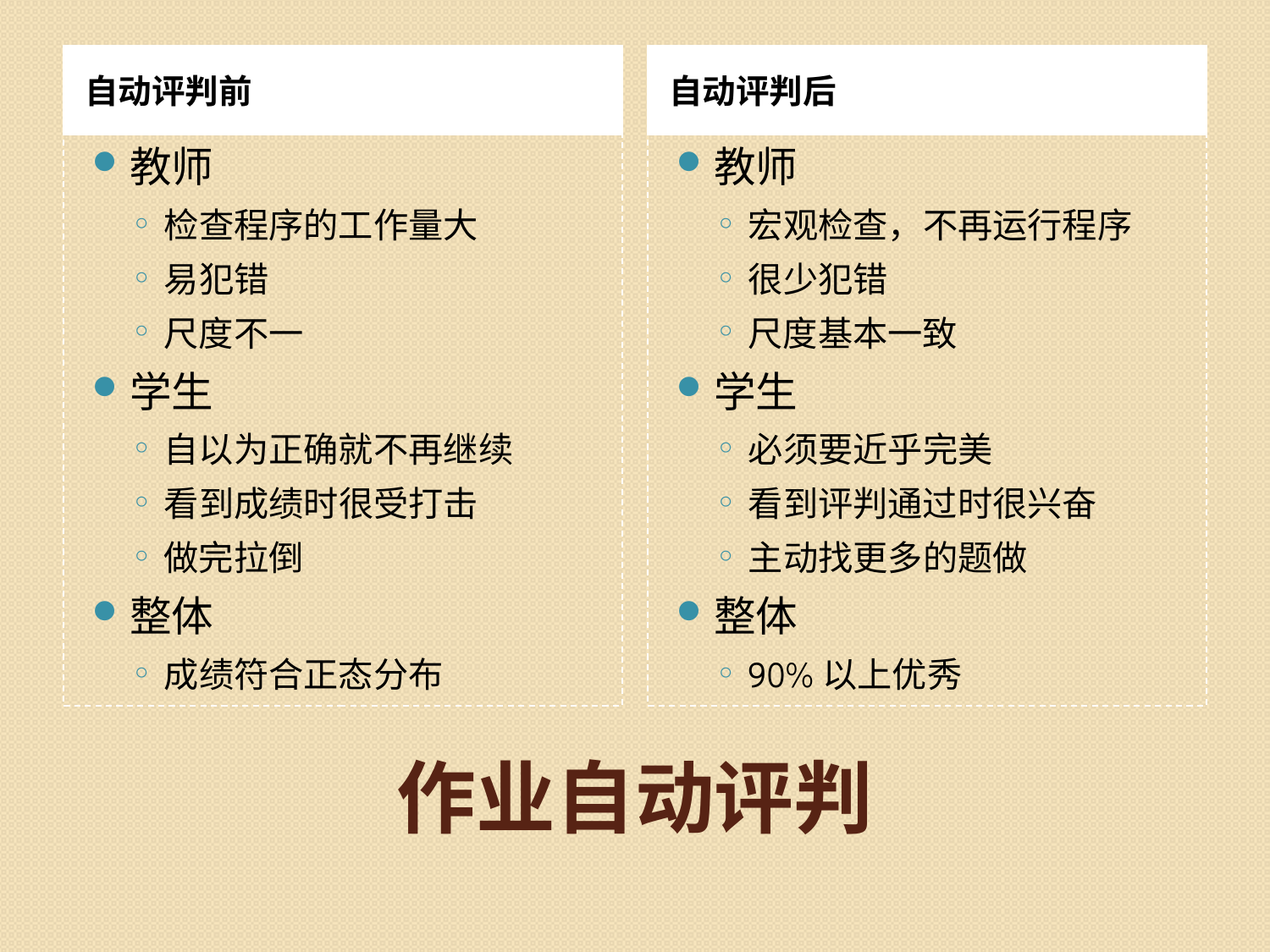

自动评判前
自动评判后
教师
检查程序的工作量大
易犯错
尺度不一
学生
自以为正确就不再继续
看到成绩时很受打击
做完拉倒
整体
成绩符合正态分布

教师
宏观检查，不再运行程序
很少犯错
尺度基本一致
学生
必须要近乎完美
看到评判通过时很兴奋
主动找更多的题做
整体
90%以上优秀
# 作业自动评判